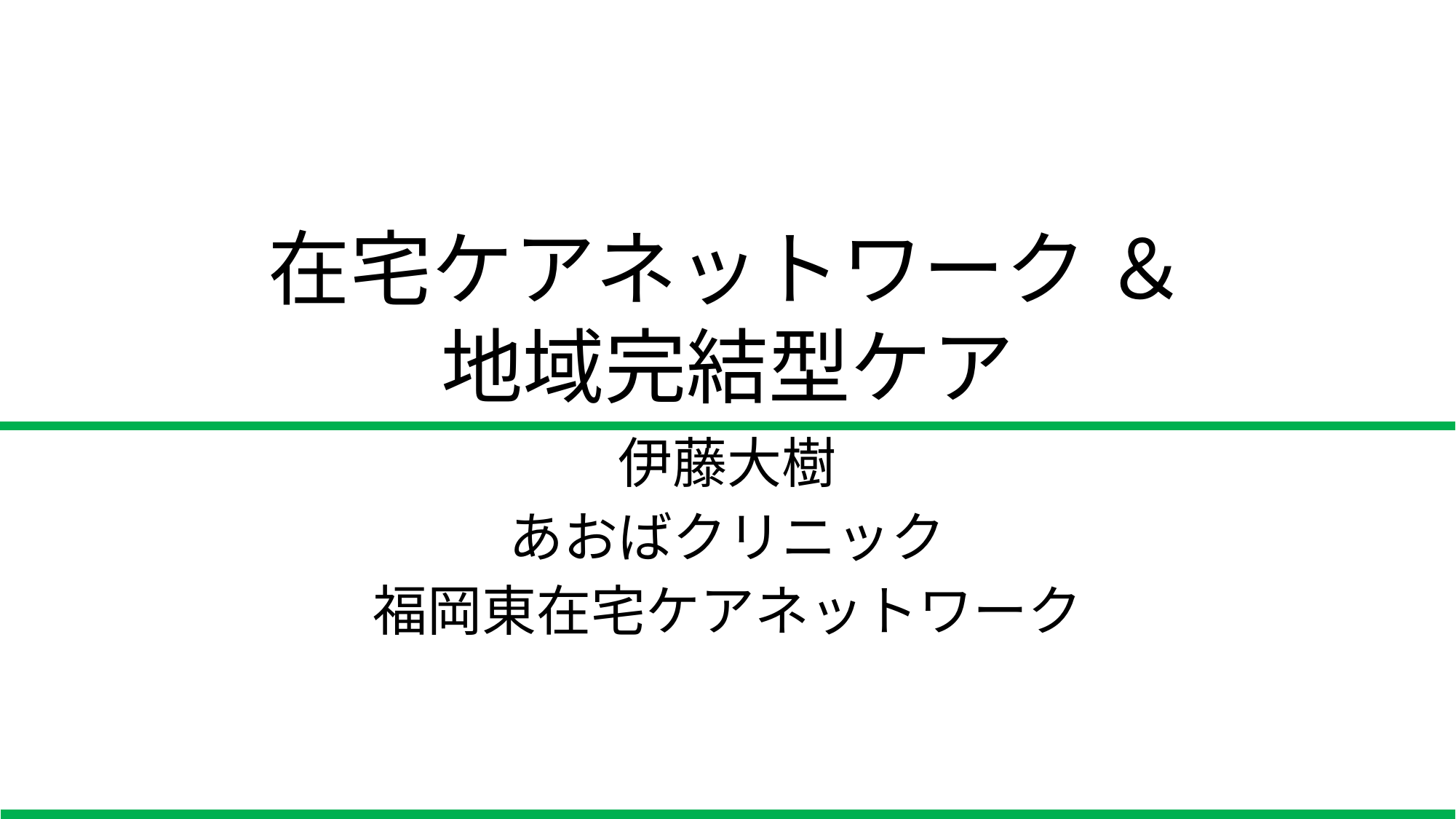

# 在宅ケアネットワーク ＆ 地域完結型ケア
伊藤大樹
あおばクリニック
福岡東在宅ケアネットワーク